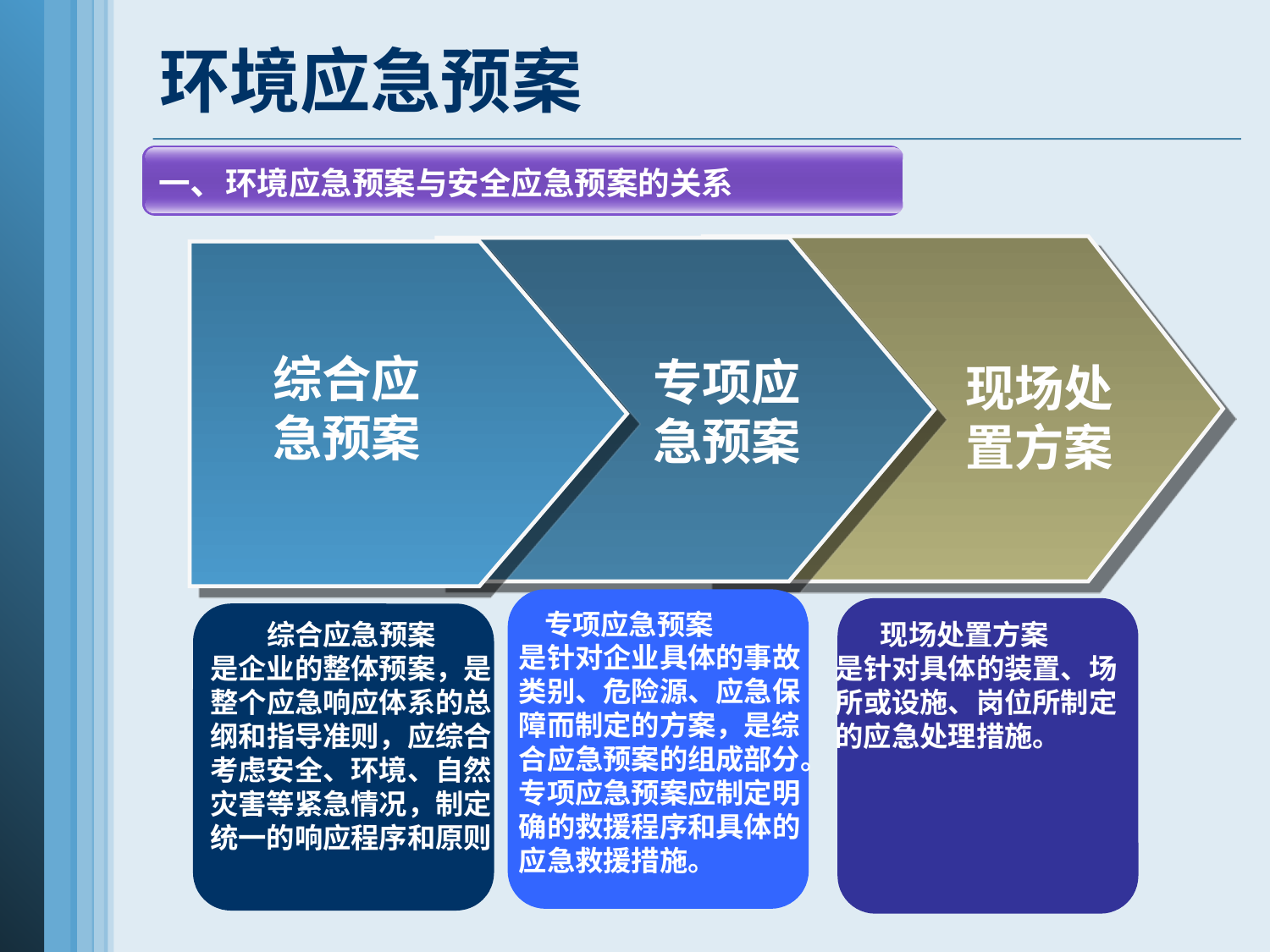

# 环境应急预案
一、环境应急预案与安全应急预案的关系

综合应急预案
专项应急预案
现场处置方案

   专项应急预案
是针对企业具体的事故类别、危险源、应急保障而制定的方案，是综合应急预案的组成部分。专项应急预案应制定明确的救援程序和具体的应急救援措施。

综合应急预案
是企业的整体预案，是整个应急响应体系的总纲和指导准则，应综合考虑安全、环境、自然灾害等紧急情况，制定统一的响应程序和原则
      现场处置方案
是针对具体的装置、场所或设施、岗位所制定的应急处理措施。